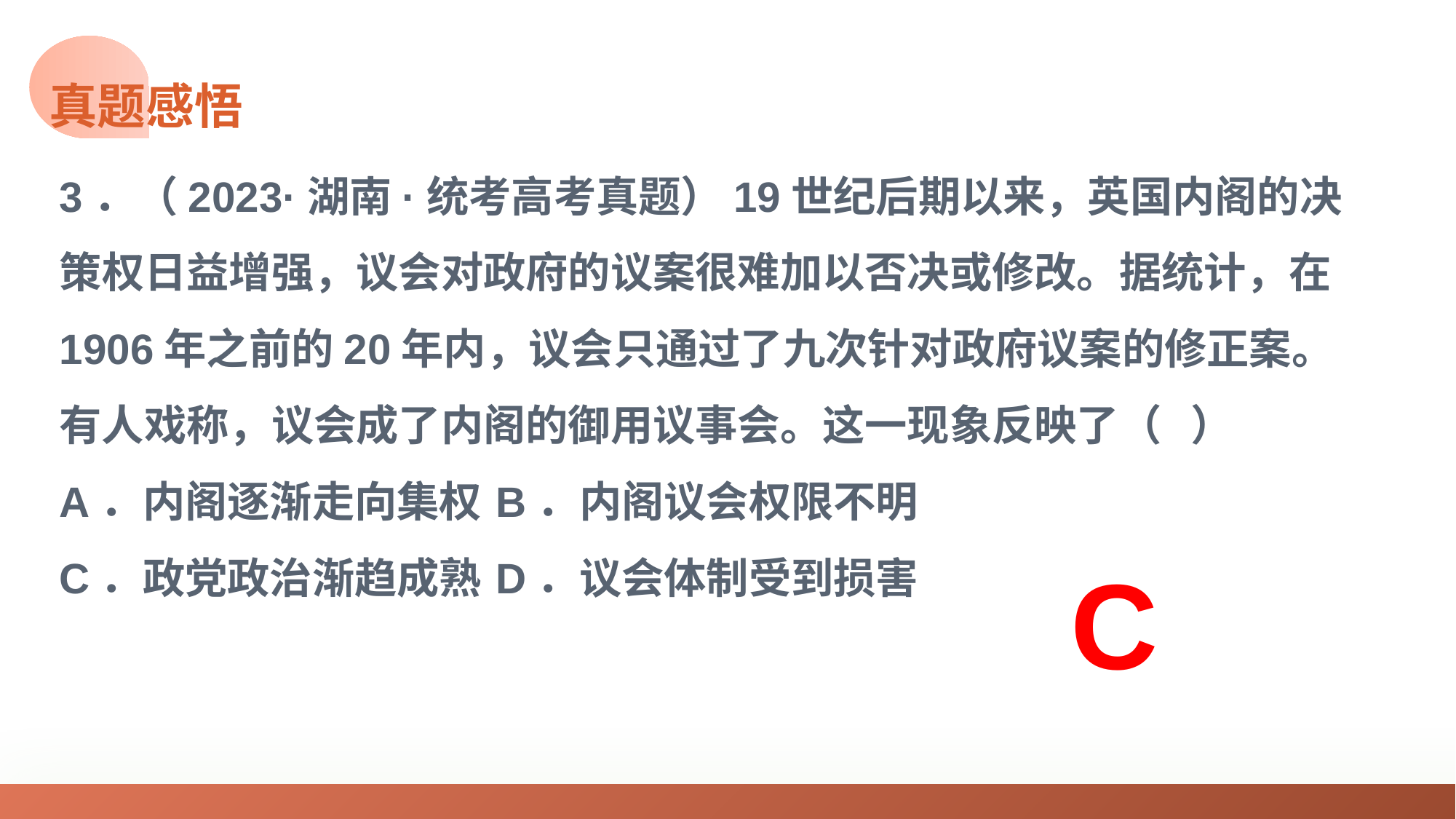

真题感悟
3．（2023·湖南·统考高考真题）19世纪后期以来，英国内阁的决策权日益增强，议会对政府的议案很难加以否决或修改。据统计，在1906年之前的20年内，议会只通过了九次针对政府议案的修正案。有人戏称，议会成了内阁的御用议事会。这一现象反映了（   ）
A．内阁逐渐走向集权	B．内阁议会权限不明
C．政党政治渐趋成熟	D．议会体制受到损害
02
稿定PPT
稿定PPT，海量素材持续更新，上千款模板选择总有一款适合你
C